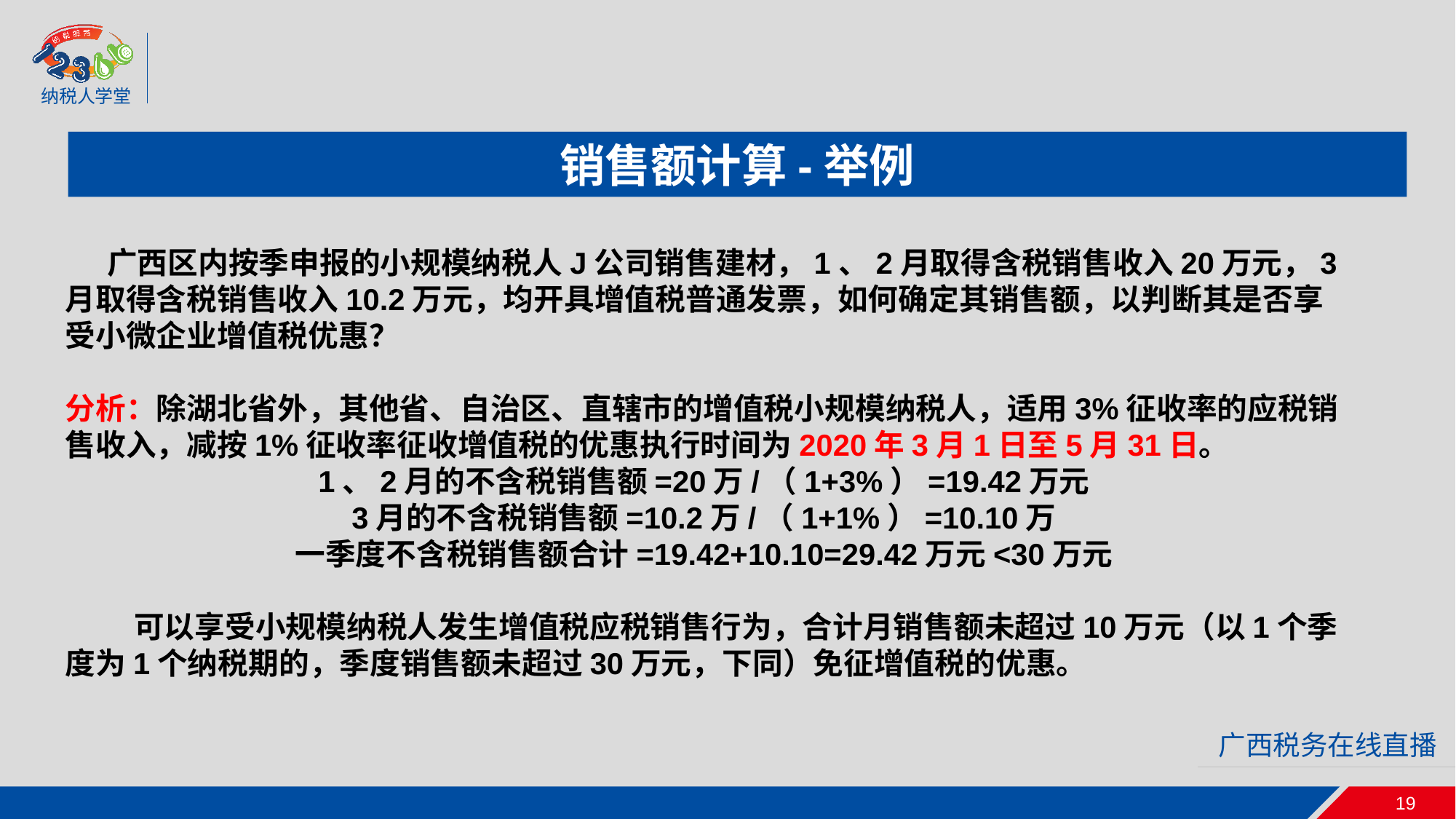

销售额计算-举例

     广西区内按季申报的小规模纳税人J公司销售建材，1、2月取得含税销售收入20万元，3月取得含税销售收入10.2万元，均开具增值税普通发票，如何确定其销售额，以判断其是否享受小微企业增值税优惠？

分析：除湖北省外，其他省、自治区、直辖市的增值税小规模纳税人，适用3%征收率的应税销售收入，减按1%征收率征收增值税的优惠执行时间为2020年3月1日至5月31日。
1、2月的不含税销售额=20万/（1+3%）=19.42万元
3月的不含税销售额=10.2万/（1+1%）=10.10万
一季度不含税销售额合计=19.42+10.10=29.42万元<30万元

 可以享受小规模纳税人发生增值税应税销售行为，合计月销售额未超过10万元（以1个季度为1个纳税期的，季度销售额未超过30万元，下同）免征增值税的优惠。